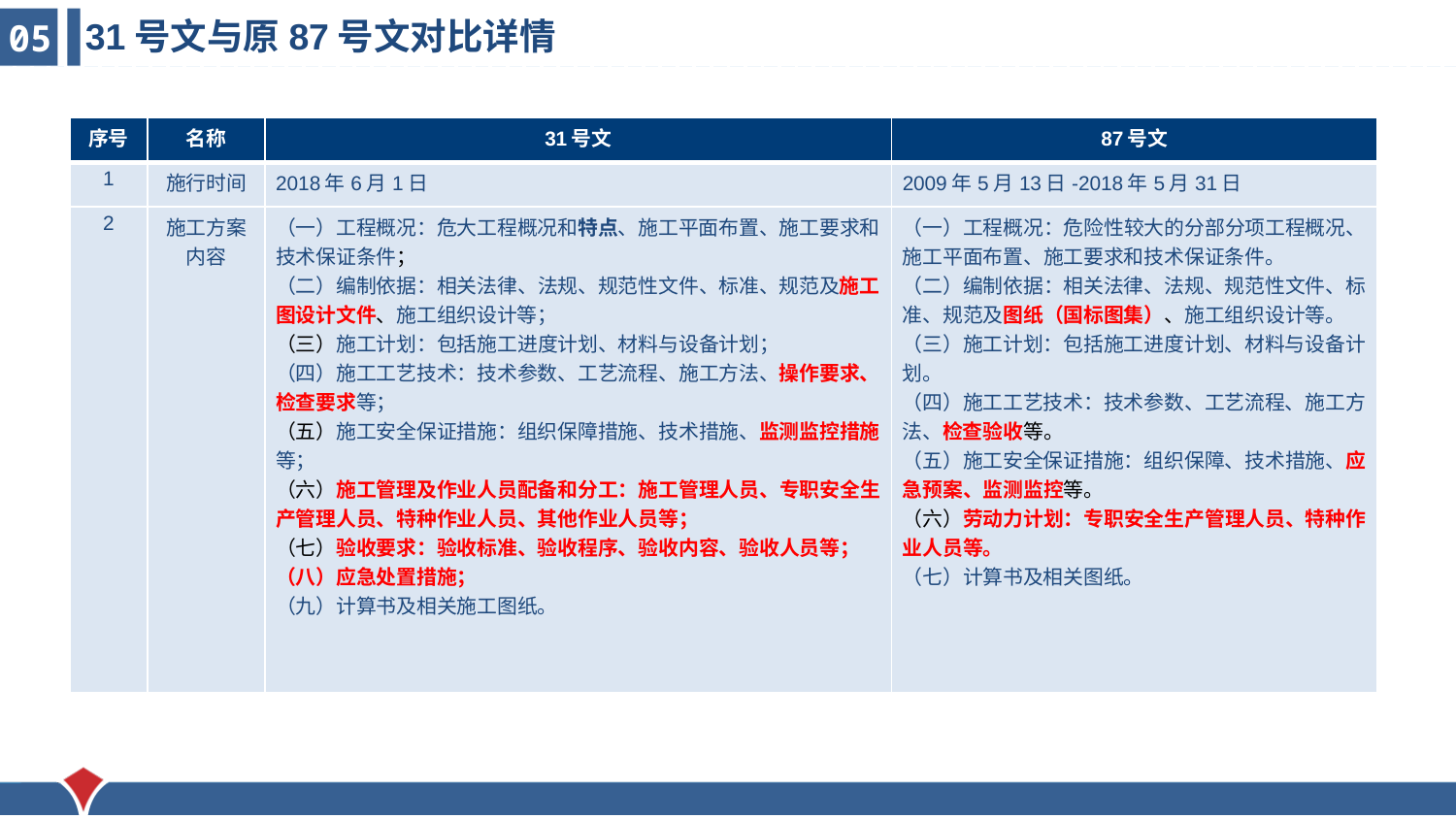

31号文与原87号文对比详情
05
| 序号 | 名称 | 31号文 | 87号文 |
| --- | --- | --- | --- |
| 1 | 施行时间 | 2018年6月1日 | 2009年5月13日-2018年5月31日 |
| 2 | 施工方案内容 | （一）工程概况：危大工程概况和特点、施工平面布置、施工要求和技术保证条件； （二）编制依据：相关法律、法规、规范性文件、标准、规范及施工图设计文件、施工组织设计等； （三）施工计划：包括施工进度计划、材料与设备计划； （四）施工工艺技术：技术参数、工艺流程、施工方法、操作要求、检查要求等； （五）施工安全保证措施：组织保障措施、技术措施、监测监控措施等； （六）施工管理及作业人员配备和分工：施工管理人员、专职安全生产管理人员、特种作业人员、其他作业人员等； （七）验收要求：验收标准、验收程序、验收内容、验收人员等； （八）应急处置措施； （九）计算书及相关施工图纸。 | （一）工程概况：危险性较大的分部分项工程概况、施工平面布置、施工要求和技术保证条件。 （二）编制依据：相关法律、法规、规范性文件、标准、规范及图纸（国标图集）、施工组织设计等。 （三）施工计划：包括施工进度计划、材料与设备计划。 （四）施工工艺技术：技术参数、工艺流程、施工方法、检查验收等。 （五）施工安全保证措施：组织保障、技术措施、应急预案、监测监控等。 （六）劳动力计划：专职安全生产管理人员、特种作业人员等。 （七）计算书及相关图纸。 |